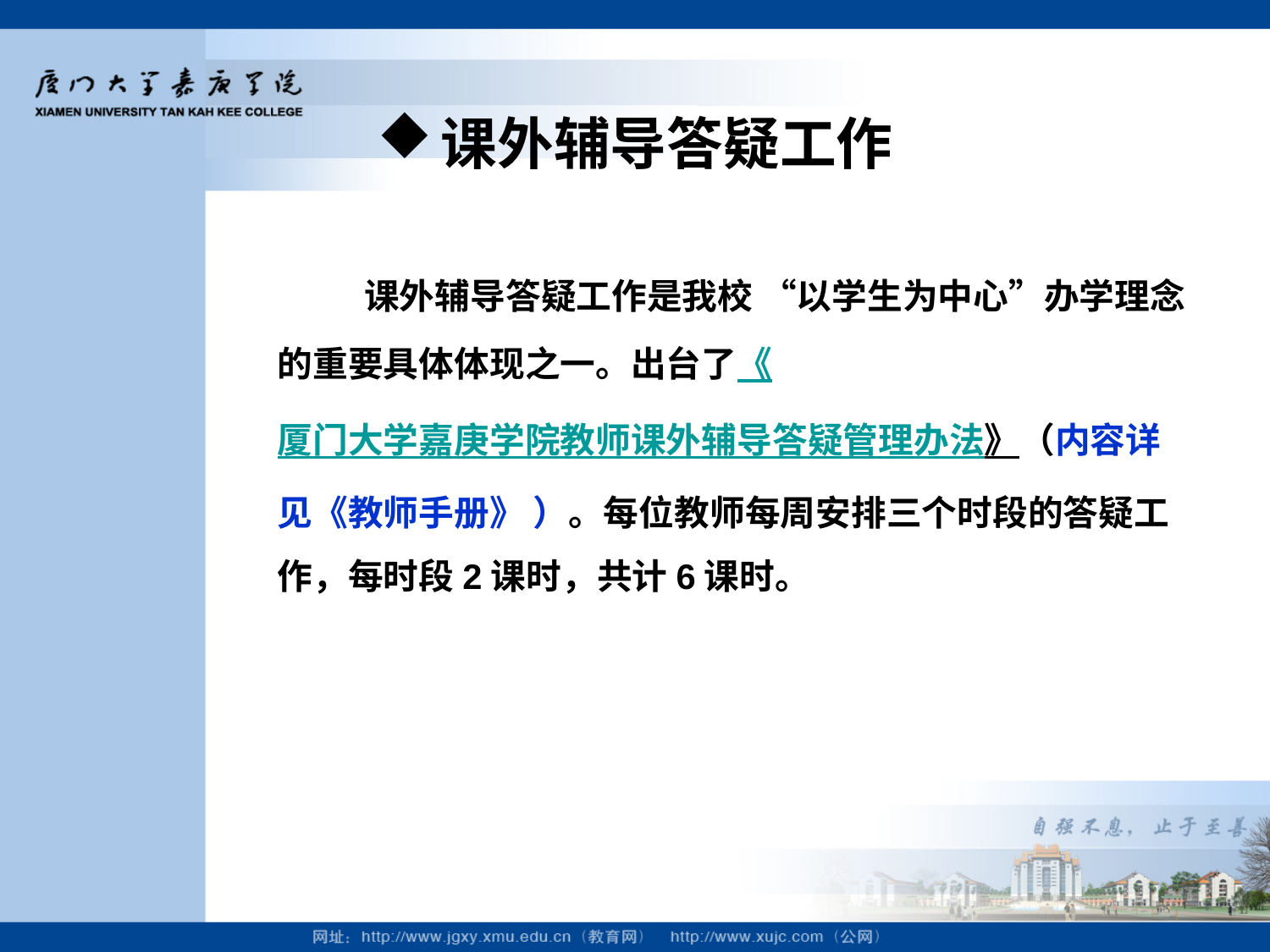

课外辅导答疑工作

  课外辅导答疑工作是我校 “以学生为中心”办学理念的重要具体体现之一。出台了《厦门大学嘉庚学院教师课外辅导答疑管理办法》（内容详见《教师手册》 ）。每位教师每周安排三个时段的答疑工作，每时段2课时，共计6课时。